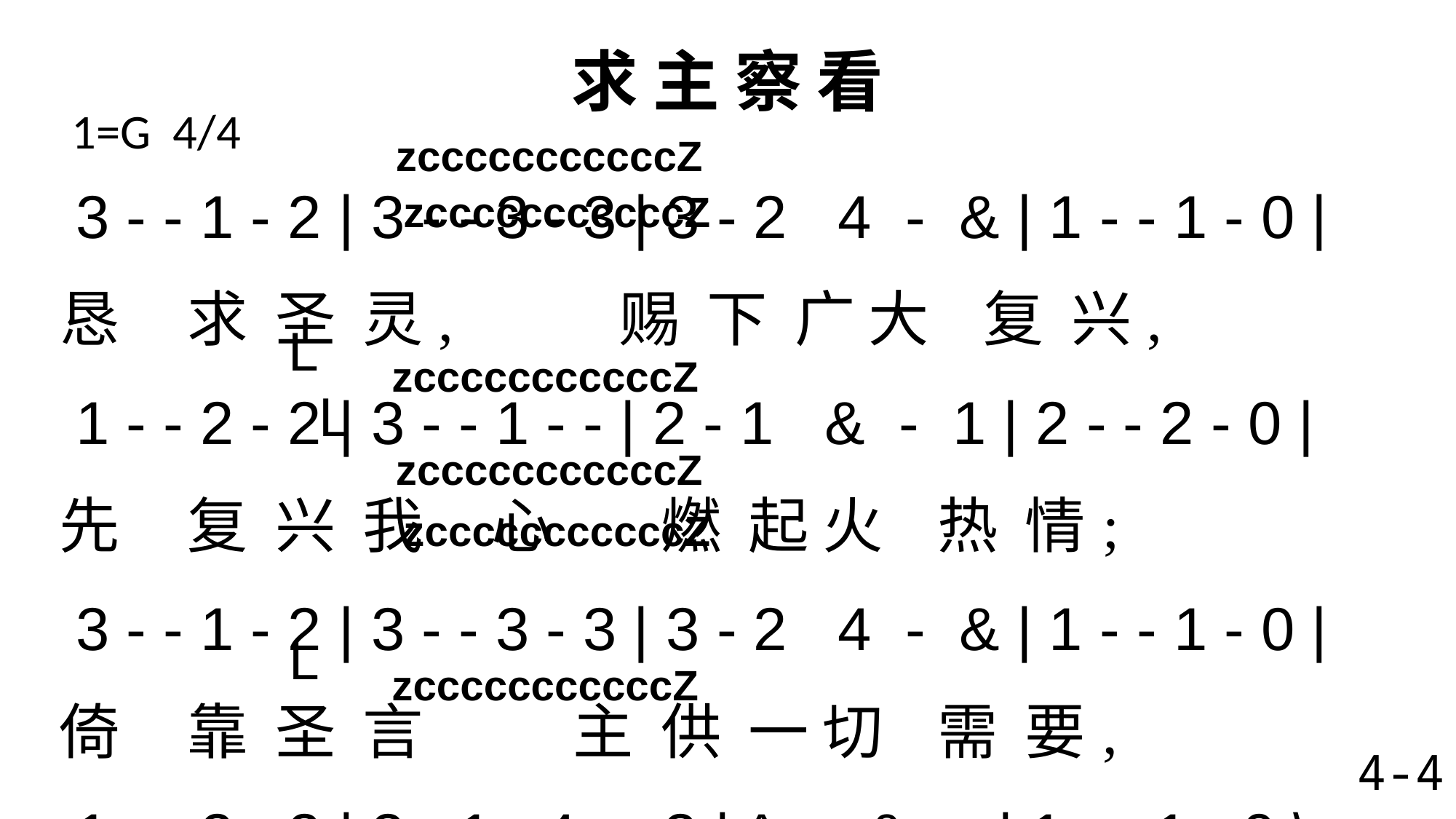

# 求 主 察 看
1=G  4/4
 zcccccccccccZ                                                    zcccccccccccZ

 3 - - 1 - 2 | 3 - - 3 - 3 | 3 - 2   4  -  & | 1 - - 1 - 0 |
恳     求  圣  灵,          赐  下  广 大    复  兴,
 1 - - 2 - 2 | 3 - - 1 - - | 2 - 1   &  -  1 | 2 - - 2 - 0 |
先     复  兴  我     心        燃  起 火    热  情;
 3 - - 1 - 2 | 3 - - 3 - 3 | 3 - 2   4  -  & | 1 - - 1 - 0 |
倚     靠  圣  言           主  供  一 切    需  要,
 1 - - 2 - 2 | 3 - 1   4  -  3 | ^ - - & - - | 1 - - 1 - 0 \
求     主  现  在  赐 福,   是  我     恳        祷。
                                                                    zcccccccccccZ

L                                                                    L
 zcccccccccccZ                                                    zcccccccccccZ

                                                                    zcccccccccccZ

L
4-4